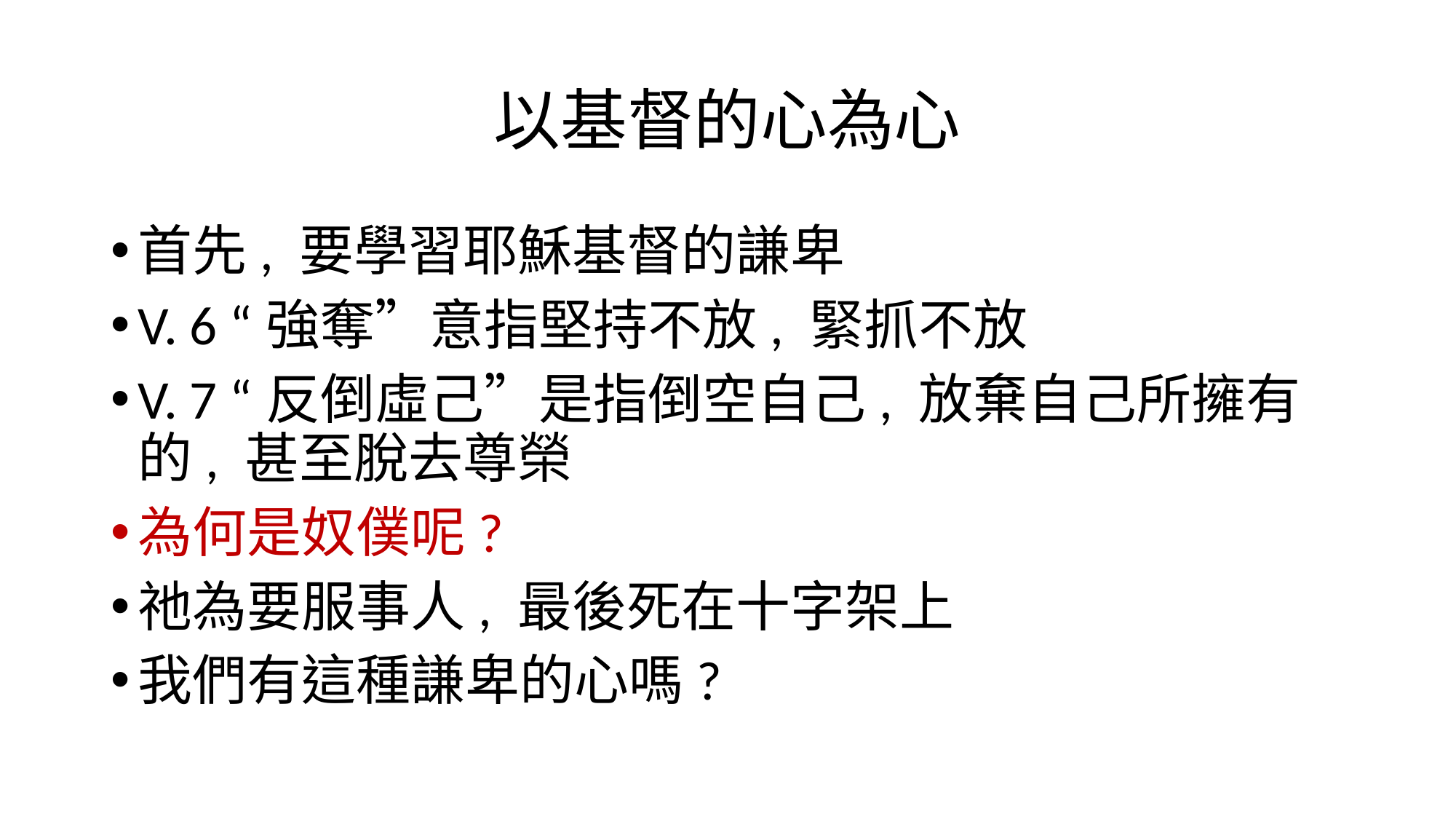

# 以基督的心為心
首先, 要學習耶穌基督的謙卑
V. 6 “強奪”意指堅持不放, 緊抓不放
V. 7 “反倒虛己”是指倒空自己, 放棄自己所擁有的, 甚至脫去尊榮
為何是奴僕呢?
祂為要服事人, 最後死在十字架上
我們有這種謙卑的心嗎?